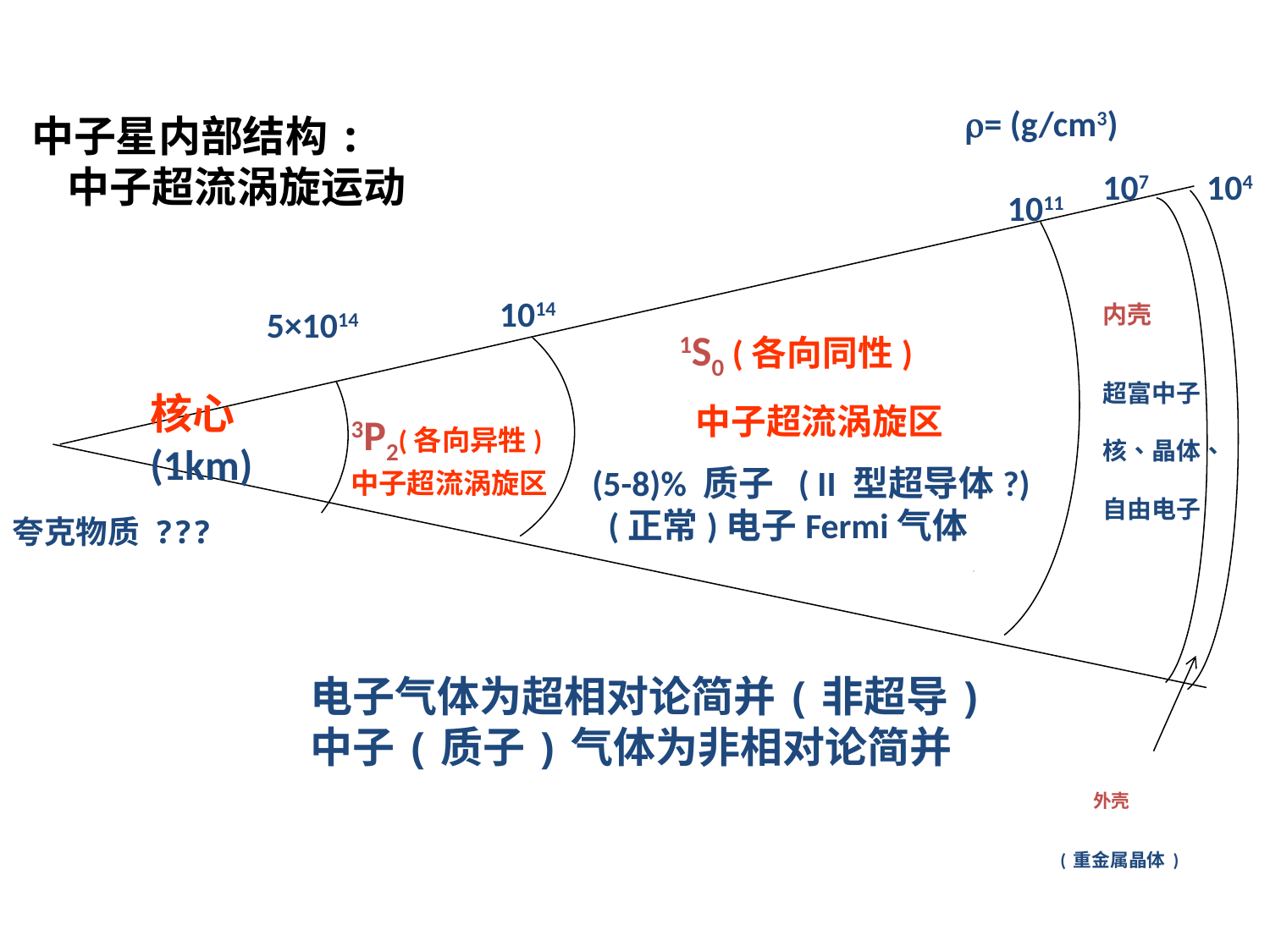

#

ρ= (g/cm3)
中子星内部结构:
 中子超流涡旋运动
107
104
1011

内壳
超富中子核、晶体、自由电子
1014
5×1014
1S0 (各向同性)
 中子超流涡旋区

核心
(1km)

3P2(各向异牲)
中子超流涡旋区

 (5-8)% 质子  ( II 型超导体?)
   (正常)电子Fermi气体
夸克物质 ???

电子气体为超相对论简并(非超导)
中子(质子)气体为非相对论简并
      外壳
(重金属晶体)